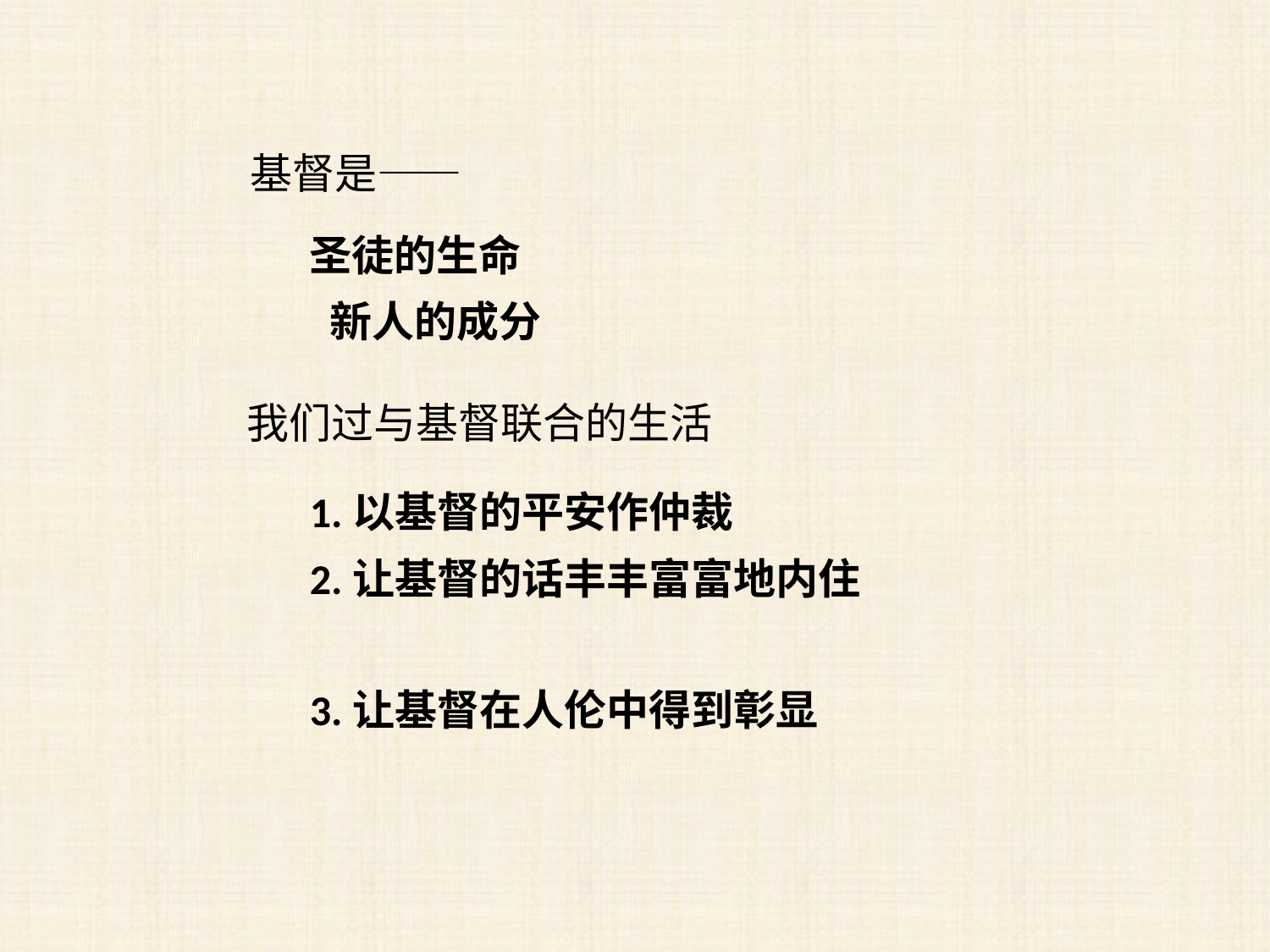

基督是——
圣徒的生命
 新人的成分
我们过与基督联合的生活
1.以基督的平安作仲裁
2.让基督的话丰丰富富地内住
3.让基督在人伦中得到彰显